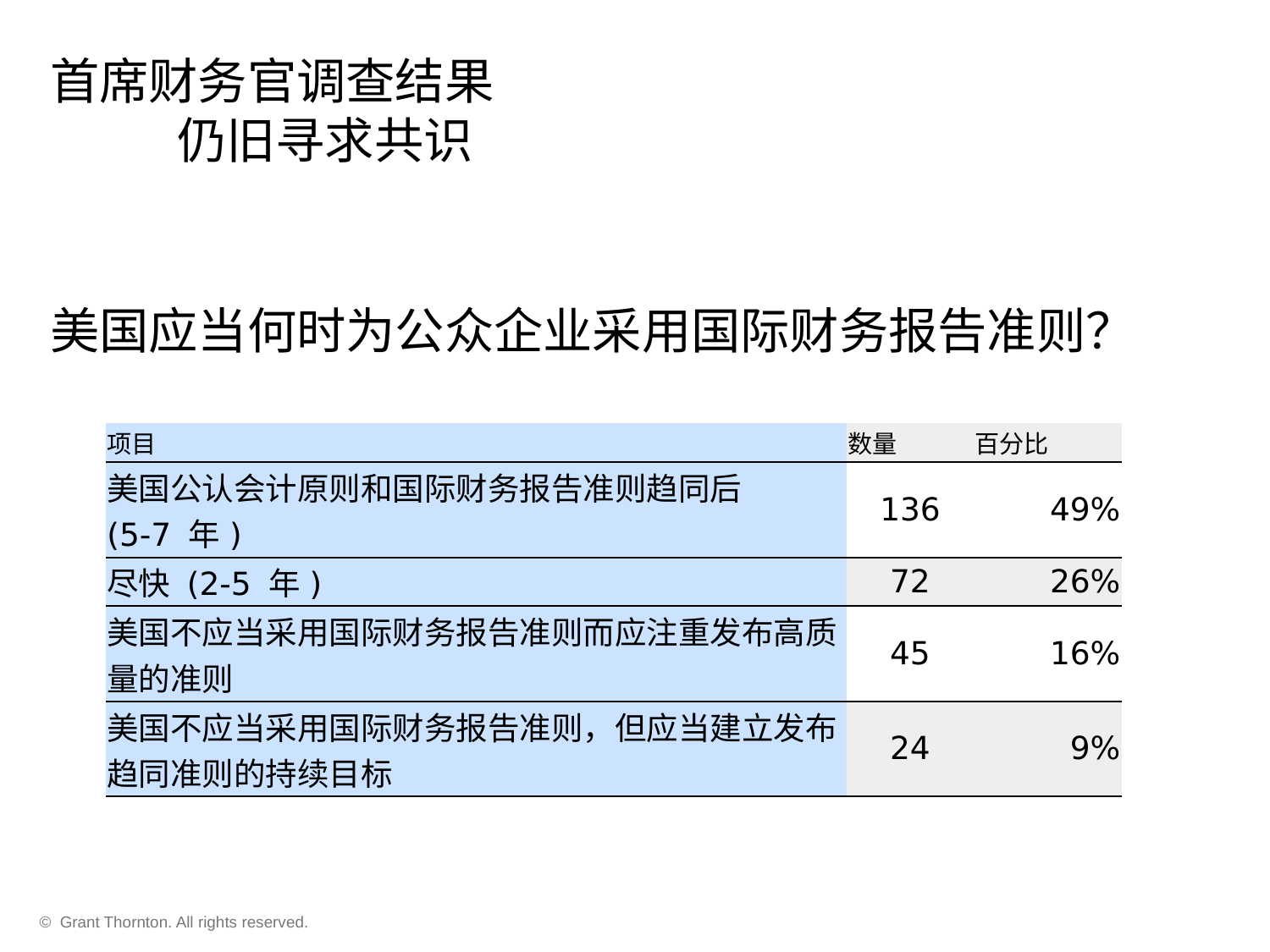

首席财务官调查结果
	仍旧寻求共识
美国应当何时为公众企业采用国际财务报告准则？
| 项目 | 数量 | 百分比 |
| --- | --- | --- |
| 美国公认会计原则和国际财务报告准则趋同后 (5-7 年) | 136 | 49% |
| 尽快 (2-5 年) | 72 | 26% |
| 美国不应当采用国际财务报告准则而应注重发布高质量的准则 | 45 | 16% |
| 美国不应当采用国际财务报告准则，但应当建立发布趋同准则的持续目标 | 24 | 9% |